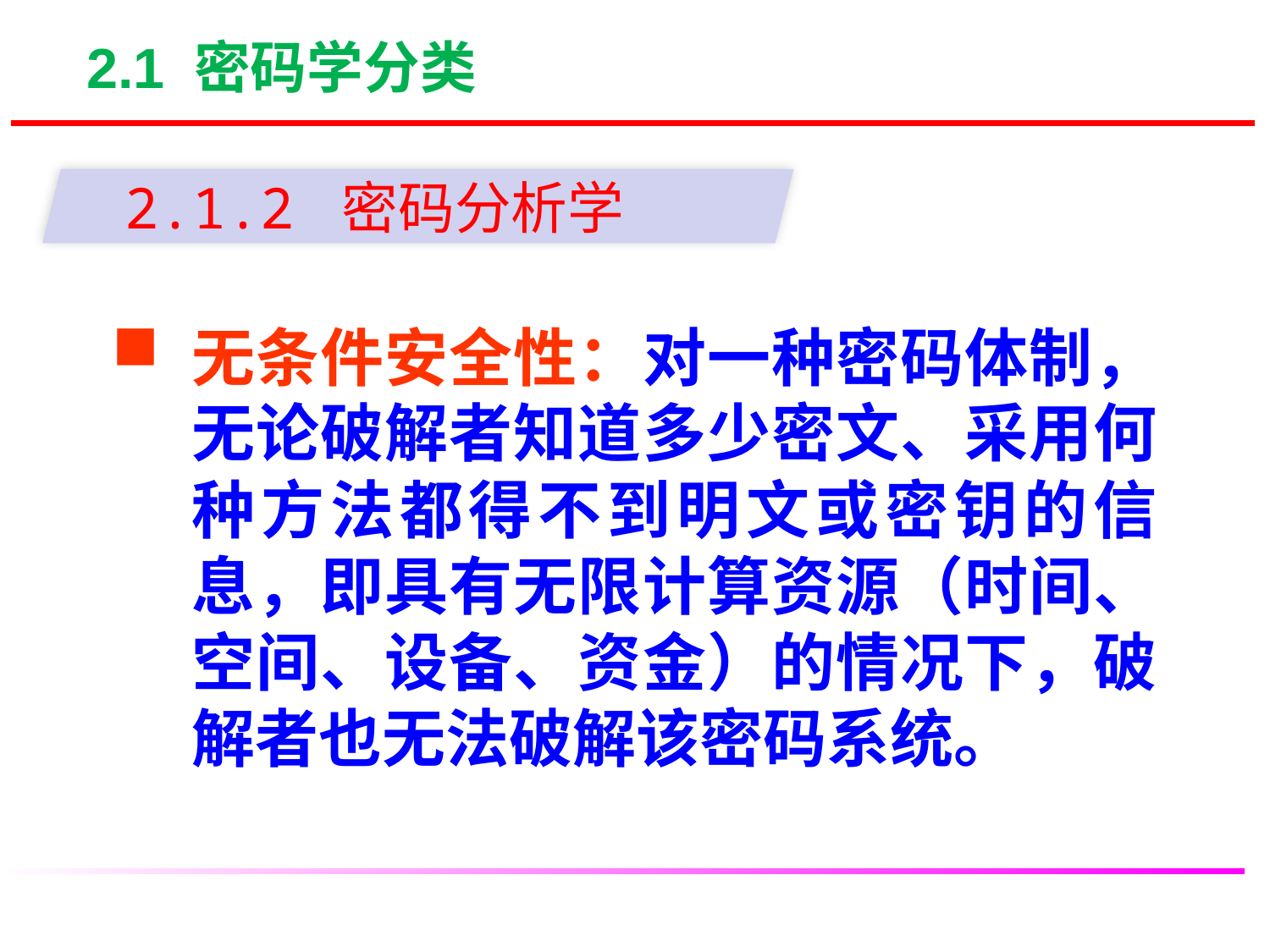

2.1 密码学分类
2.1.2 密码分析学
无条件安全性：对一种密码体制，无论破解者知道多少密文、采用何种方法都得不到明文或密钥的信息，即具有无限计算资源（时间、空间、设备、资金）的情况下，破解者也无法破解该密码系统。